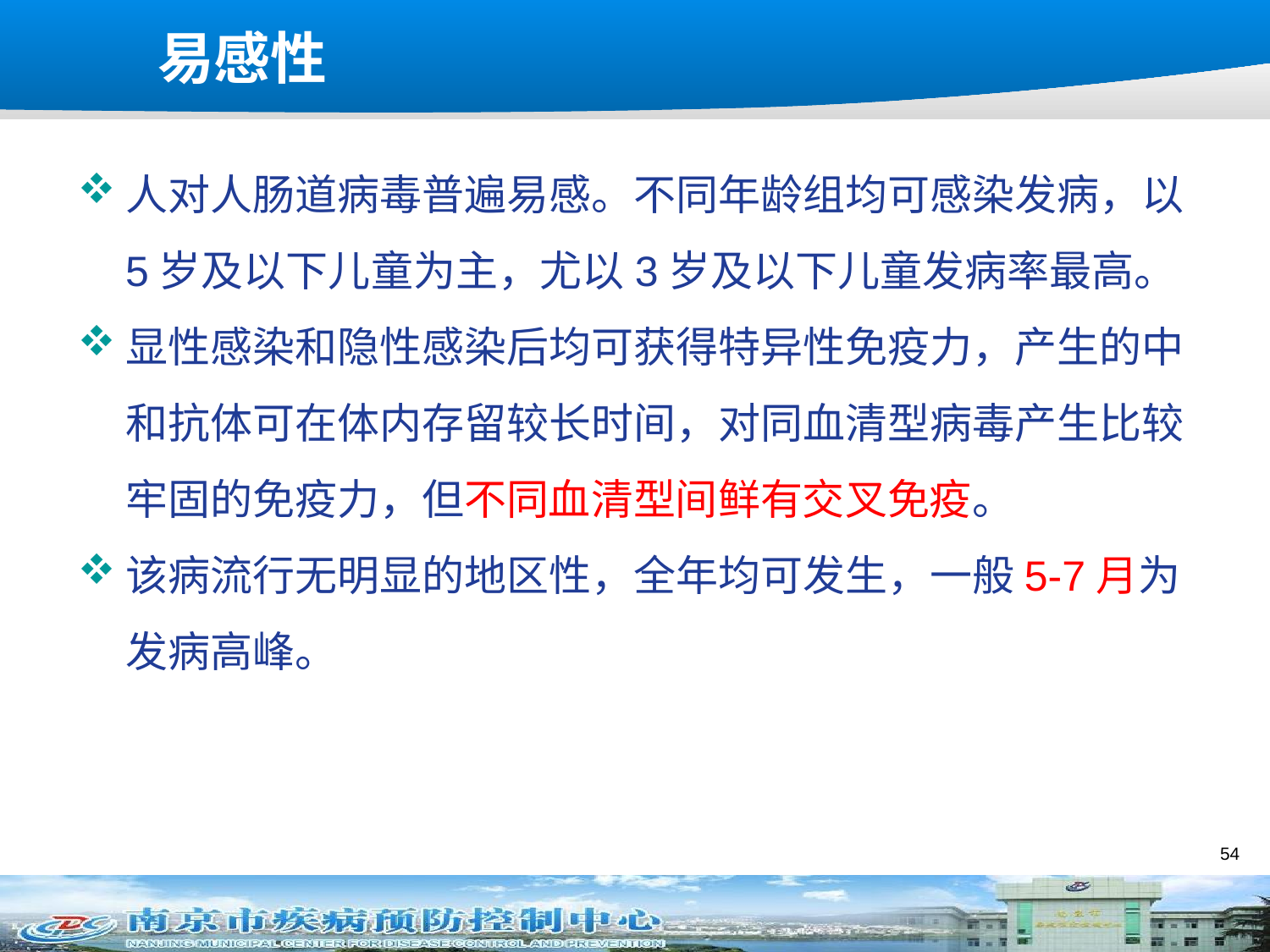

# 易感性
人对人肠道病毒普遍易感。不同年龄组均可感染发病，以5岁及以下儿童为主，尤以3岁及以下儿童发病率最高。
显性感染和隐性感染后均可获得特异性免疫力，产生的中和抗体可在体内存留较长时间，对同血清型病毒产生比较牢固的免疫力，但不同血清型间鲜有交叉免疫。
该病流行无明显的地区性，全年均可发生，一般5-7月为发病高峰。

54